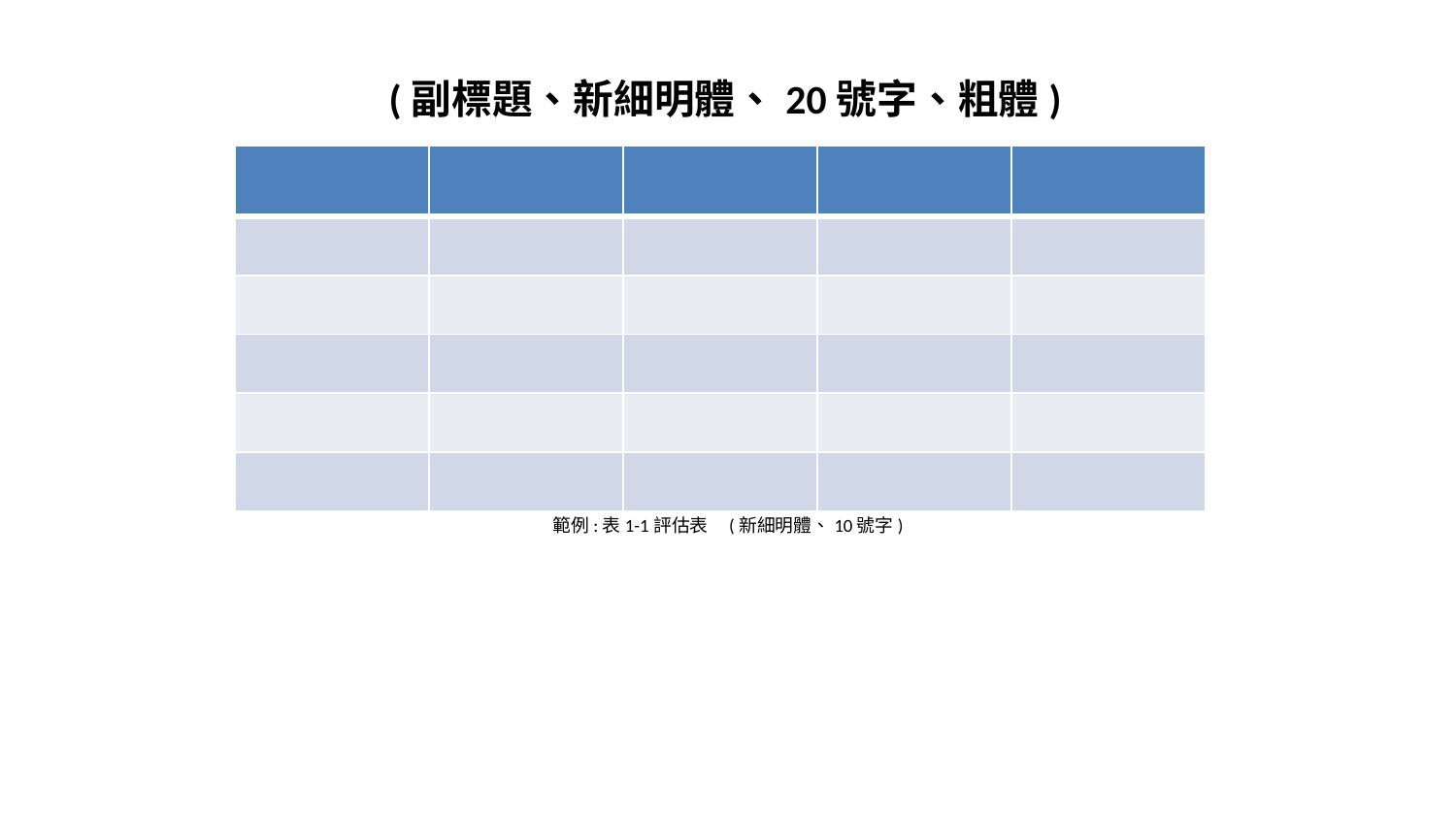

範例:表1-1評估表    (新細明體、10號字)

(副標題、新細明體、20號字、粗體)
|  |  |  |  |  |
| --- | --- | --- | --- | --- |
|  |  |  |  |  |
|  |  |  |  |  |
|  |  |  |  |  |
|  |  |  |  |  |
|  |  |  |  |  |